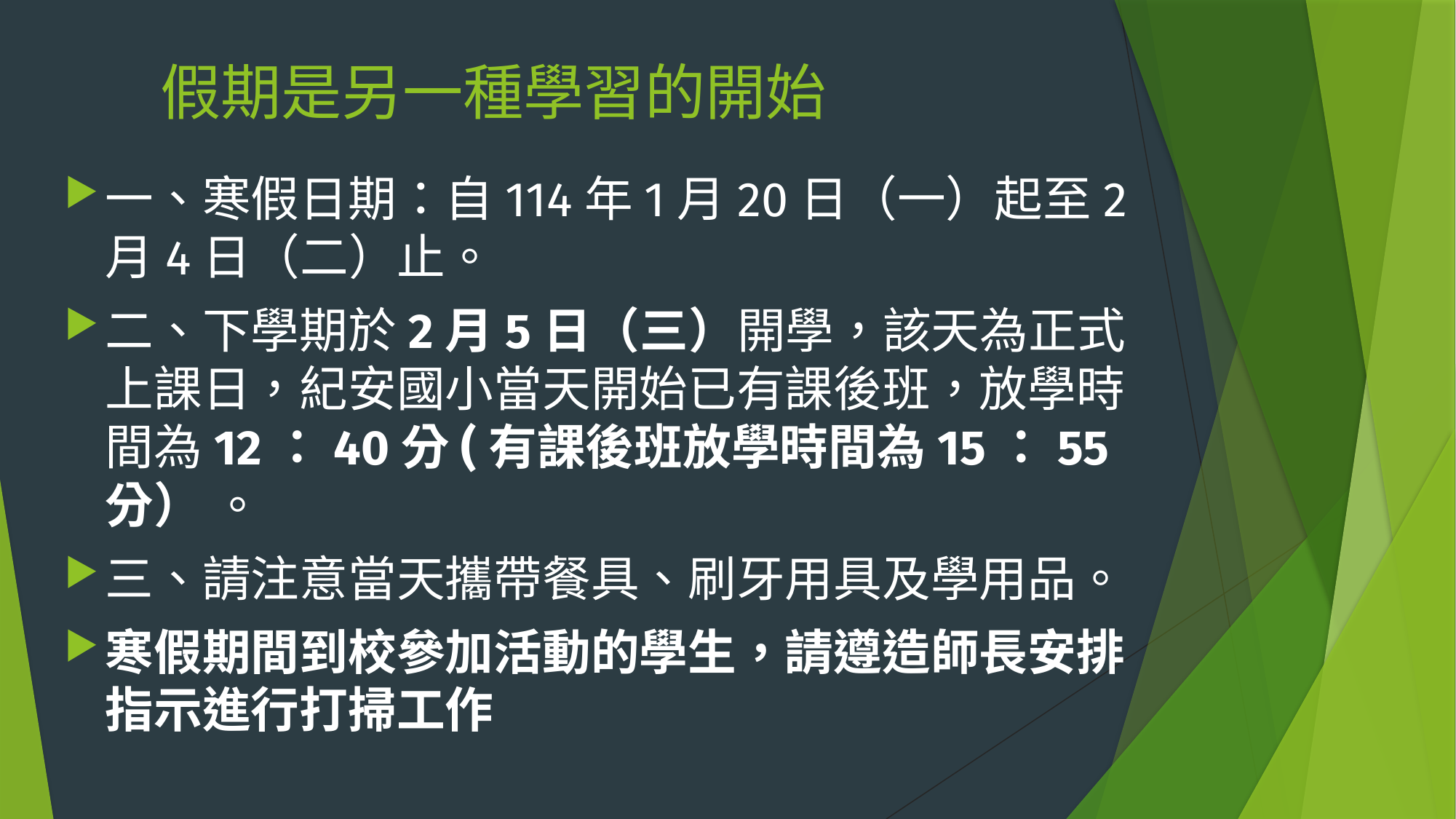

假期是另一種學習的開始
一、寒假日期：自114年1月20日（一）起至2月4日（二）止。
二、下學期於2月5日（三）開學，該天為正式上課日，紀安國小當天開始已有課後班，放學時間為12：40分(有課後班放學時間為15：55分） 。
三、請注意當天攜帶餐具、刷牙用具及學用品。
寒假期間到校參加活動的學生，請遵造師長安排指示進行打掃工作